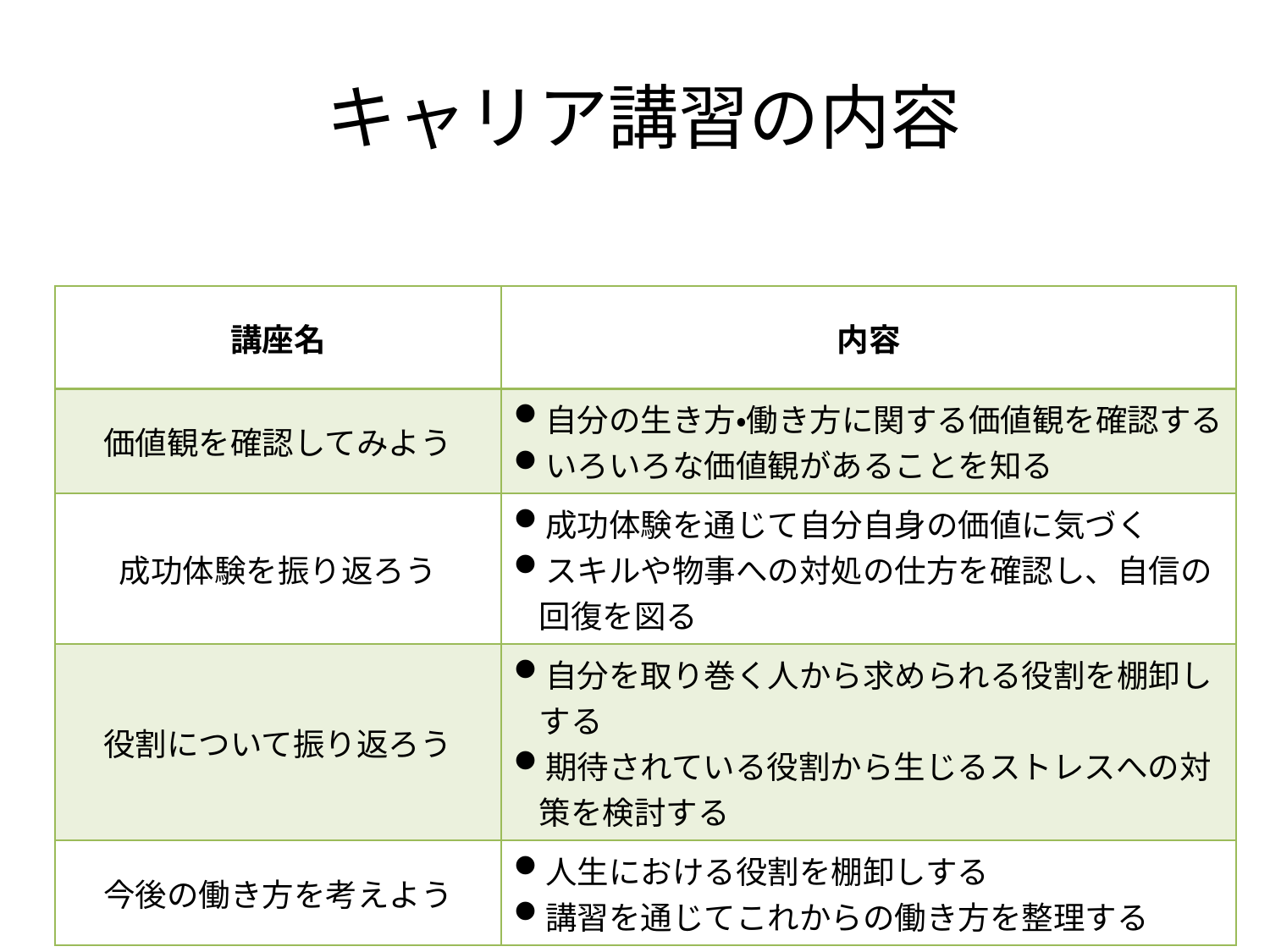

# キャリア講習の内容
| 講座名 | 内容 |
| --- | --- |
| 価値観を確認してみよう | 自分の生き方・働き方に関する価値観を確認する いろいろな価値観があることを知る |
| 成功体験を振り返ろう | 成功体験を通じて自分自身の価値に気づく スキルや物事への対処の仕方を確認し、自信の回復を図る |
| 役割について振り返ろう | 自分を取り巻く人から求められる役割を棚卸しする 期待されている役割から生じるストレスへの対策を検討する |
| 今後の働き方を考えよう | 人生における役割を棚卸しする 講習を通じてこれからの働き方を整理する |